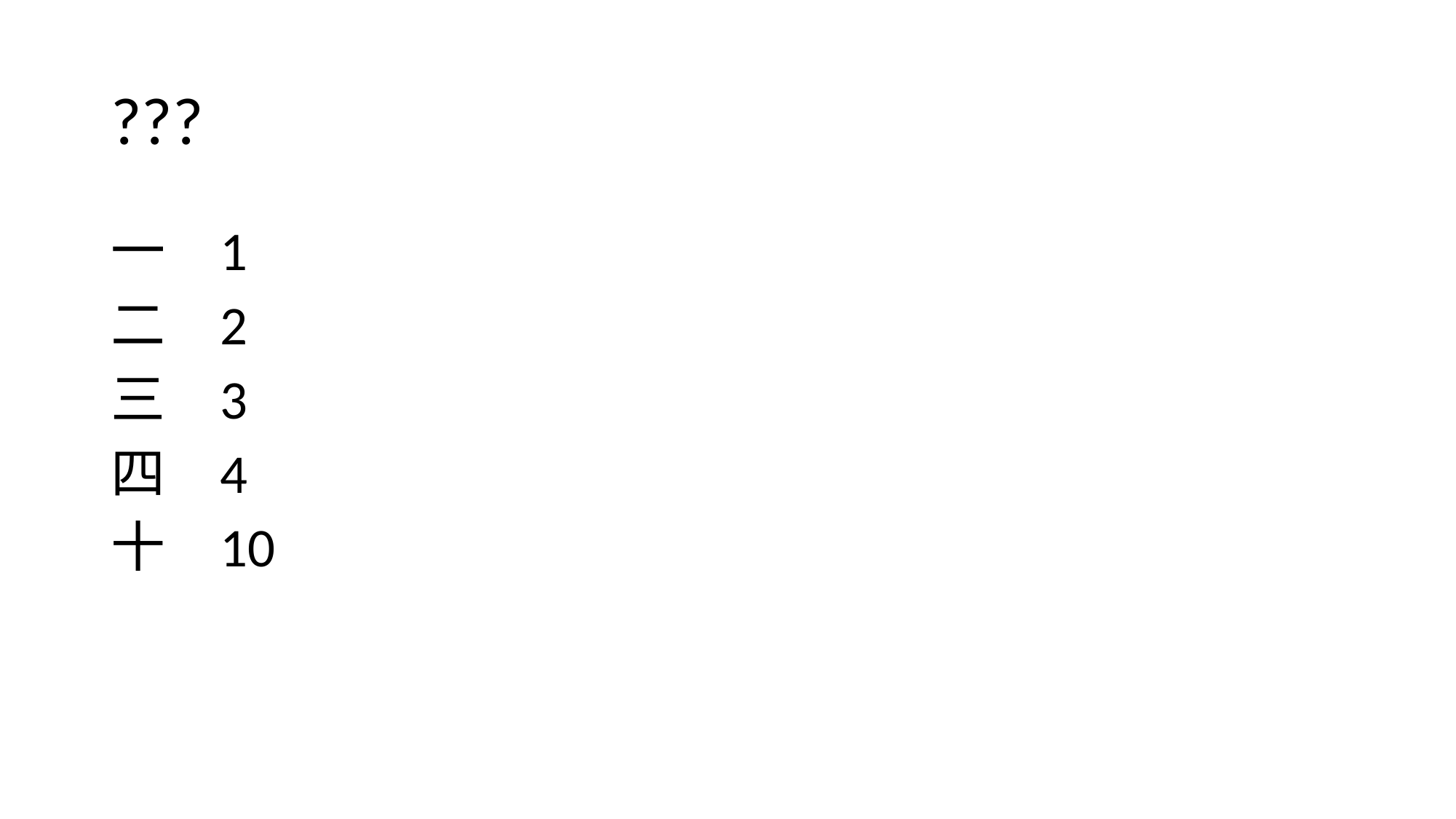

# ???
一	1
二	2
三	3
四	4
十	10